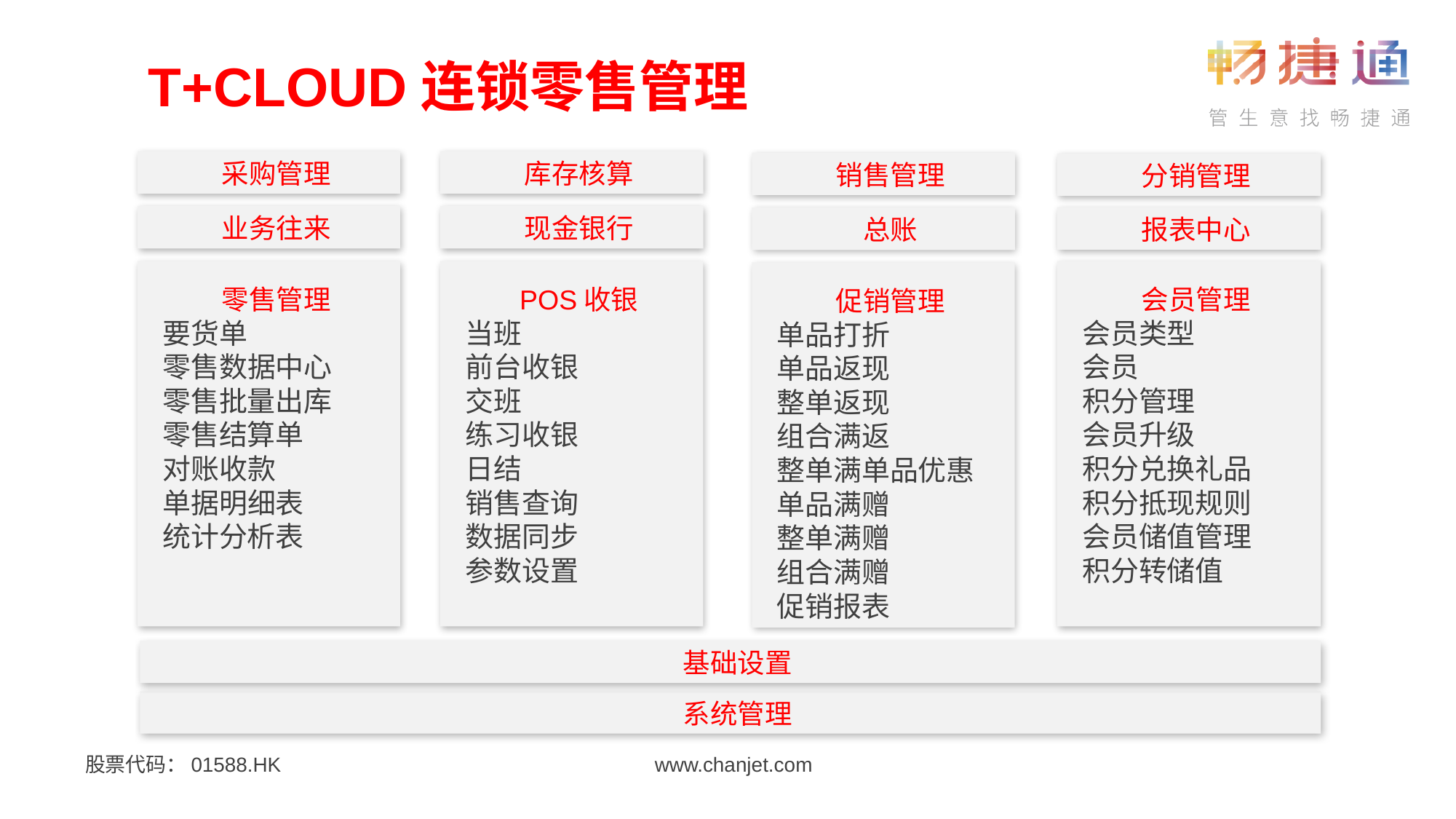

T+CLOUD连锁零售管理
采购管理
库存核算
销售管理
分销管理
业务往来
现金银行
报表中心
总账
零售管理
要货单
零售数据中心
零售批量出库
零售结算单
对账收款
单据明细表
统计分析表
POS收银
当班
前台收银
交班
练习收银
日结
销售查询
数据同步
参数设置

会员管理
会员类型
会员
积分管理
会员升级
积分兑换礼品
积分抵现规则
会员储值管理
积分转储值
促销管理
单品打折
单品返现
整单返现
组合满返
整单满单品优惠
单品满赠
整单满赠
组合满赠
促销报表
基础设置
系统管理